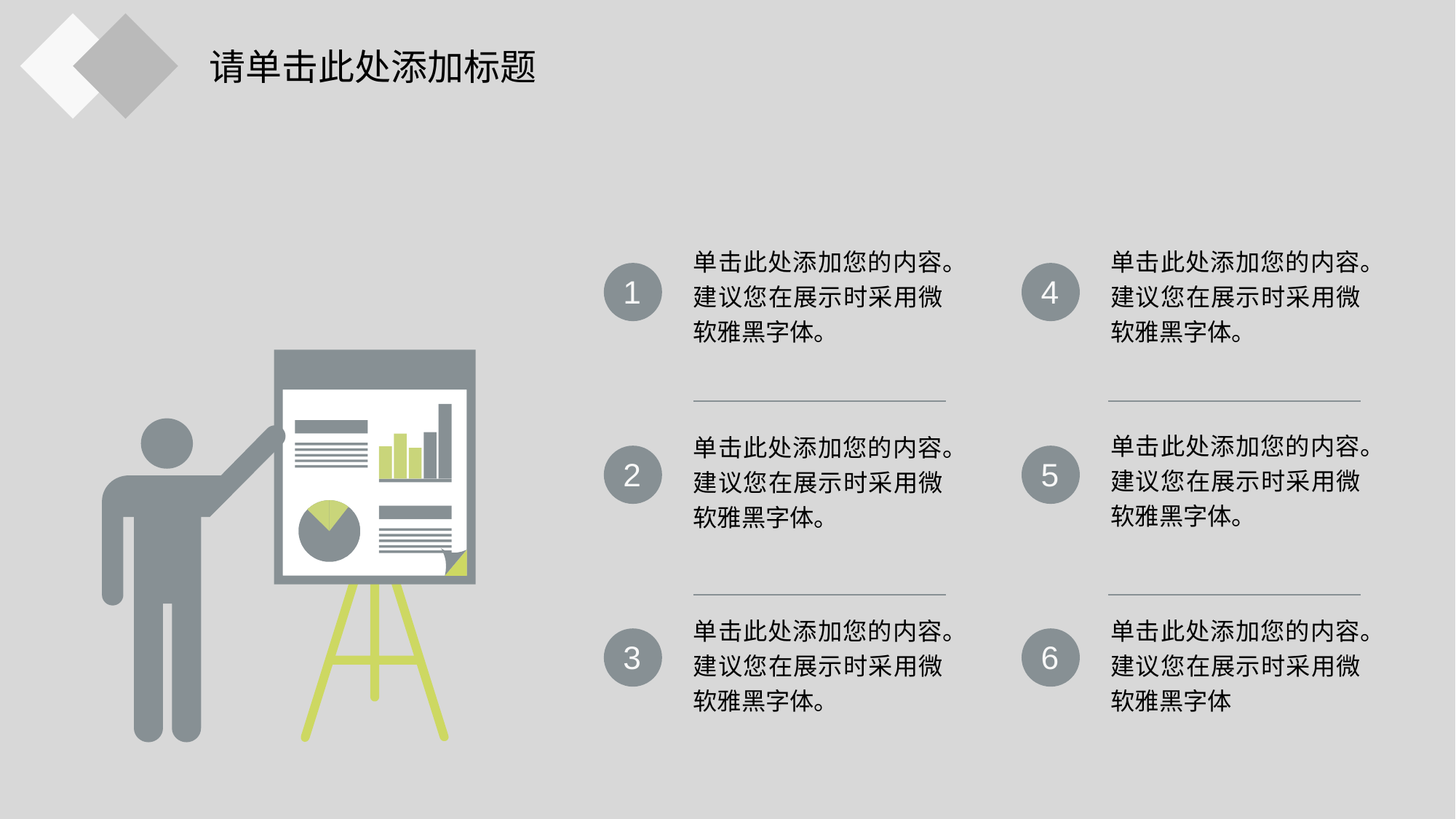

请单击此处添加标题
单击此处添加您的内容。建议您在展示时采用微软雅黑字体。
单击此处添加您的内容。建议您在展示时采用微软雅黑字体。

1
4

单击此处添加您的内容。建议您在展示时采用微软雅黑字体。
单击此处添加您的内容。建议您在展示时采用微软雅黑字体。

2
5
单击此处添加您的内容。建议您在展示时采用微软雅黑字体。
单击此处添加您的内容。建议您在展示时采用微软雅黑字体

3
6